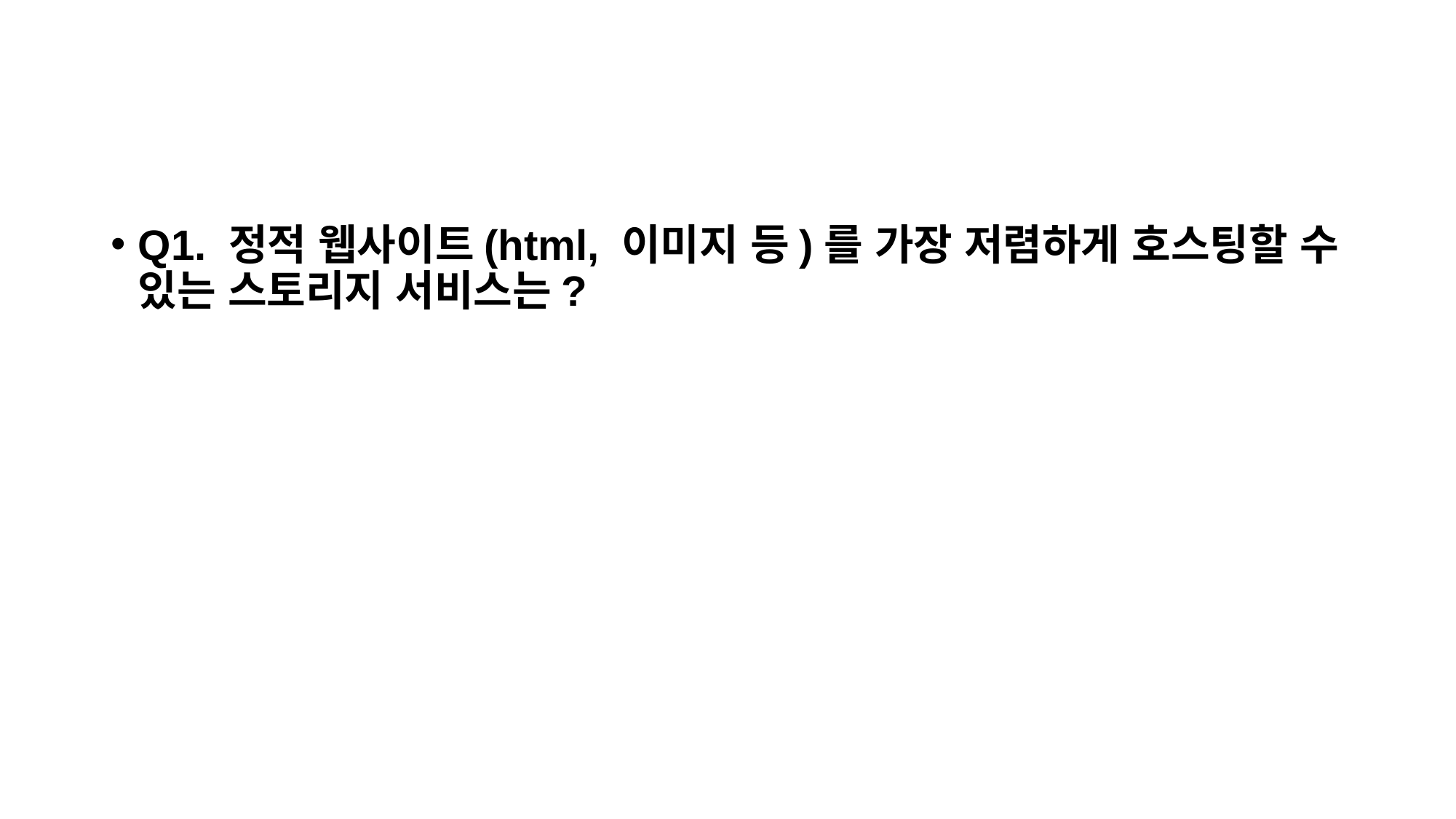

Q1. 정적 웹사이트(html, 이미지 등)를 가장 저렴하게 호스팅할 수 있는 스토리지 서비스는?